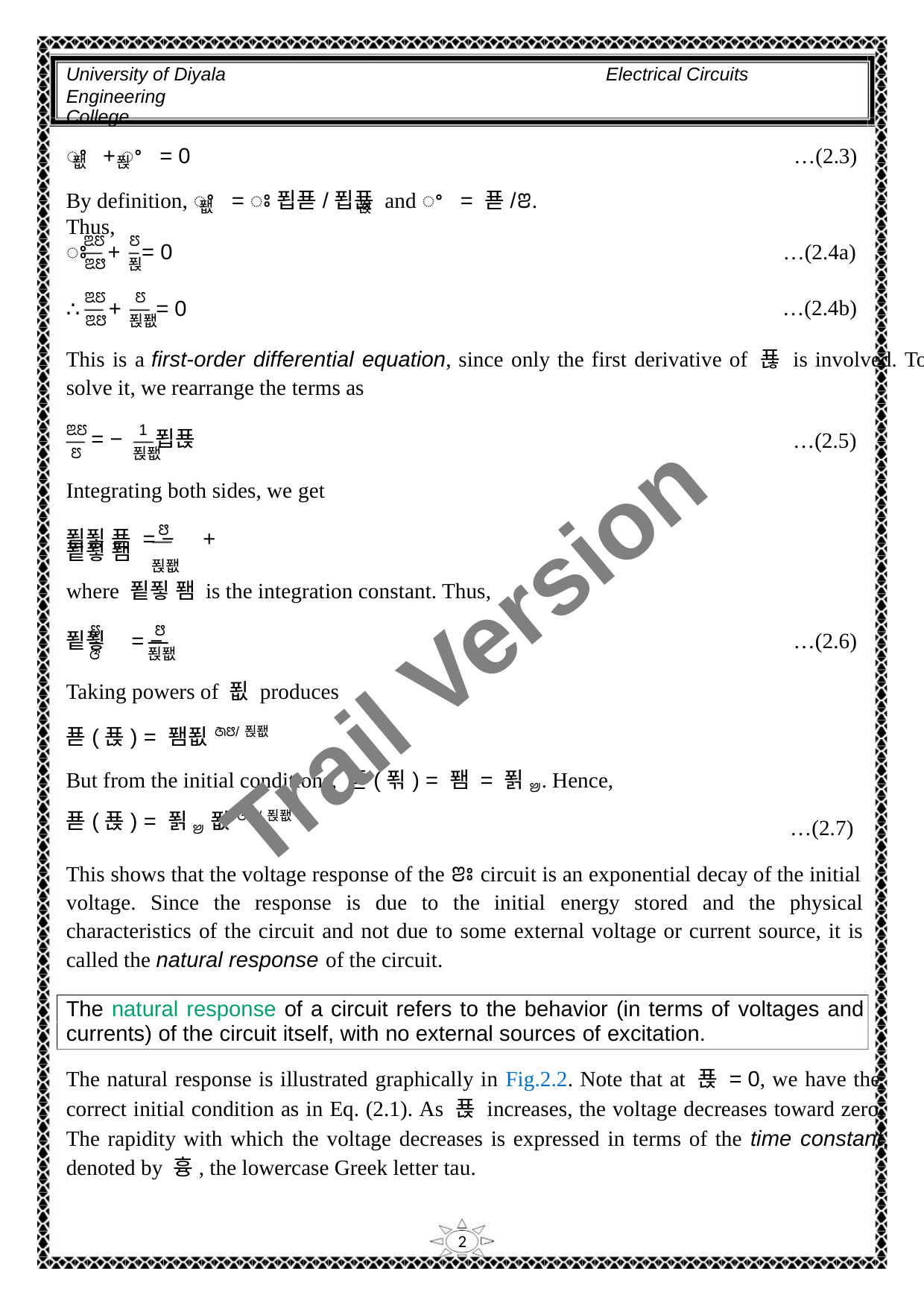

University of Diyala
Engineering College
Electrical Circuits
ꢀ + ꢀ = 0
…(2.3)
퐶
푅
By definition, ꢀ = ꢁ푑푣/푑푡 and ꢀ = 푣/ꢂ. Thus,
퐶
푅
ꢃꢄ
ꢃꢅ
ꢄ
ꢁ
∴
+ = 0
…(2.4a)
…(2.4b)
푅
ꢃꢄ
ꢃꢅ
ꢄ
+
= 0
푅퐶
This is a first‐order differential equation, since only the first derivative of 푢 is involved. To
solve it, we rearrange the terms as
ꢃꢄ
ꢄ
1
= − 푑푡
푅퐶
…(2.5)
Integrating both sides, we get
ꢅ
푙푛 푣 = − + 푙푛 퐴
푅퐶
where 푙푛 퐴 is the integration constant. Thus,
Trail Version
Trail Version
Trail Version
Trail Version
Trail Version
Trail Version
Trail Version
Trail Version
Trail Version
Trail Version
Trail Version
Trail Version
Trail Version
ꢄ
ꢅ
푙푛 = −
…(2.6)
…(2.7)
ꢆ
푅퐶
Taking powers of 푒 produces
푣(푡) = 퐴푒ꢇꢅ/푅퐶
But from the initial conditions, 푣(푂) = 퐴 = 푉ꢈ. Hence,
푣(푡) = 푉ꢈ푒ꢇꢅ/푅퐶
This shows that the voltage response of the ꢂꢁ circuit is an exponential decay of the initial
voltage. Since the response is due to the initial energy stored and the physical
characteristics of the circuit and not due to some external voltage or current source, it is
called the natural response of the circuit.
The natural response of a circuit refers to the behavior (in terms of voltages and
currents) of the circuit itself, with no external sources of excitation.
The natural response is illustrated graphically in Fig.2.2. Note that at 푡 = 0, we have the
correct initial condition as in Eq. (2.1). As 푡 increases, the voltage decreases toward zero.
The rapidity with which the voltage decreases is expressed in terms of the time constant,
denoted by 흉, the lowercase Greek letter tau.
2